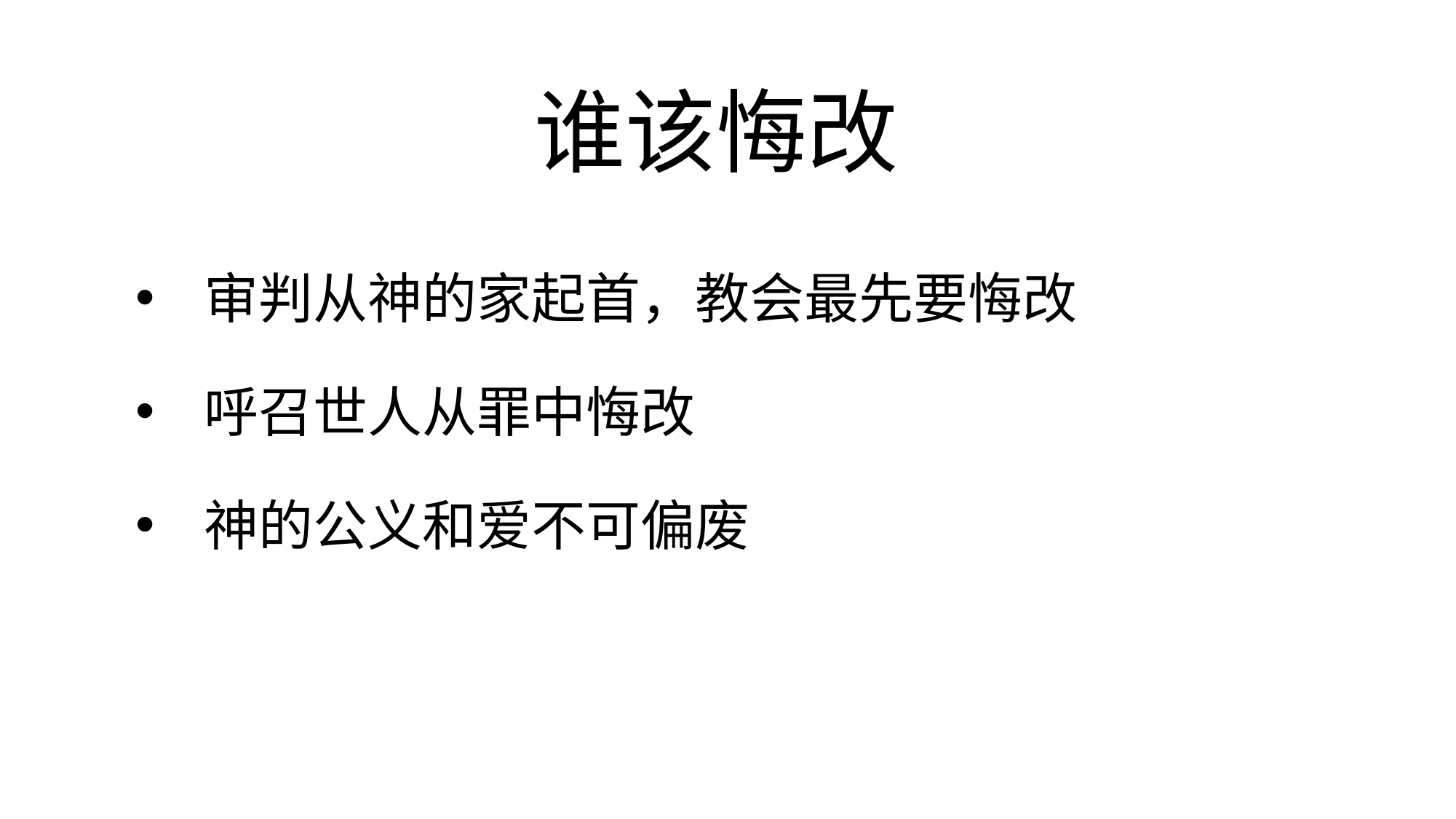

# 谁该悔改
审判从神的家起首，教会最先要悔改
呼召世人从罪中悔改
神的公义和爱不可偏废